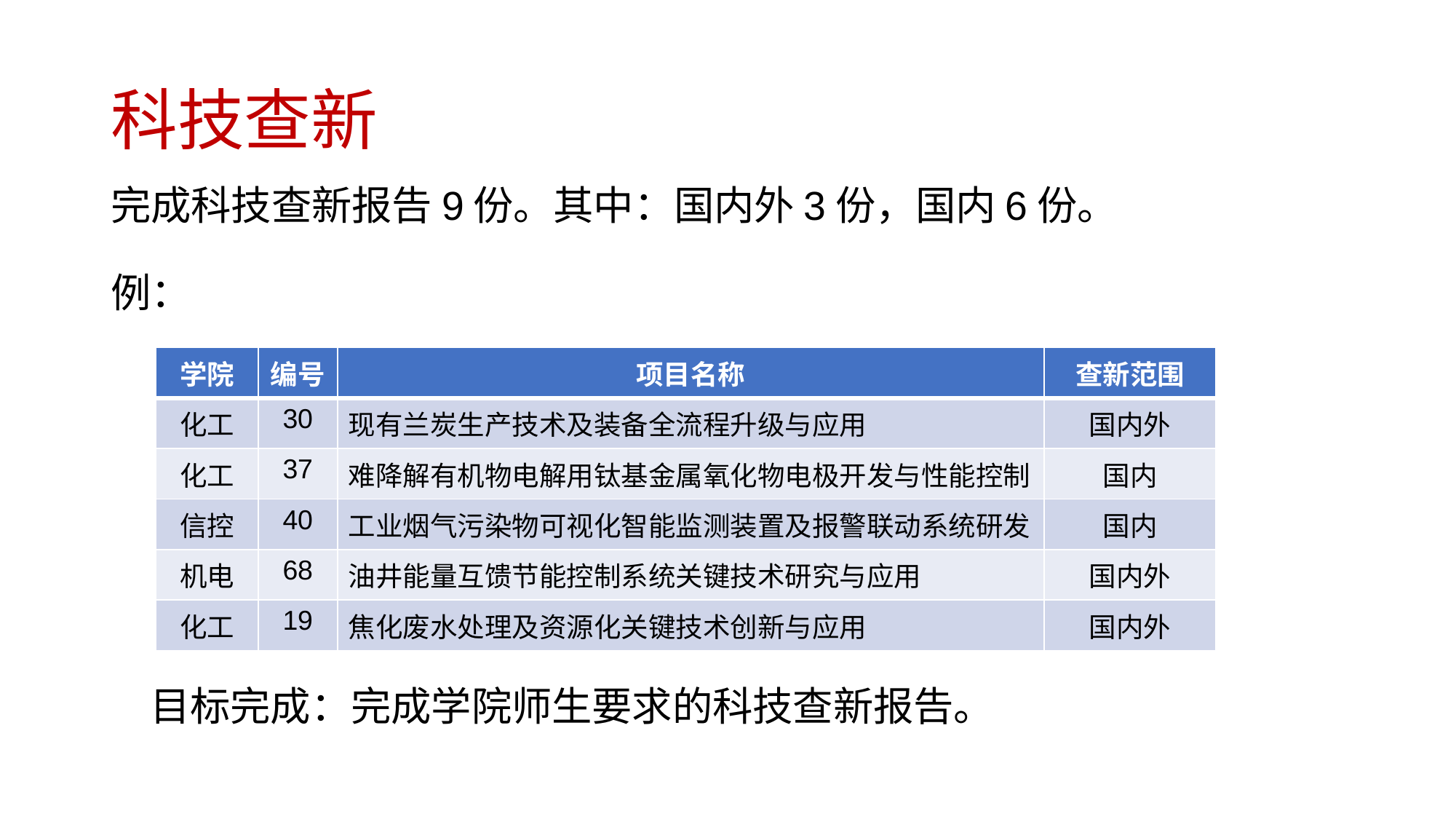

# 科技查新
完成科技查新报告9份。其中：国内外3份，国内6份。
例：

     目标完成：完成学院师生要求的科技查新报告。
| 学院 | 编号 | 项目名称 | 查新范围 |
| --- | --- | --- | --- |
| 化工 | 30 | 现有兰炭生产技术及装备全流程升级与应用 | 国内外 |
| 化工 | 37 | 难降解有机物电解用钛基金属氧化物电极开发与性能控制 | 国内 |
| 信控 | 40 | 工业烟气污染物可视化智能监测装置及报警联动系统研发 | 国内 |
| 机电 | 68 | 油井能量互馈节能控制系统关键技术研究与应用 | 国内外 |
| 化工 | 19 | 焦化废水处理及资源化关键技术创新与应用 | 国内外 |